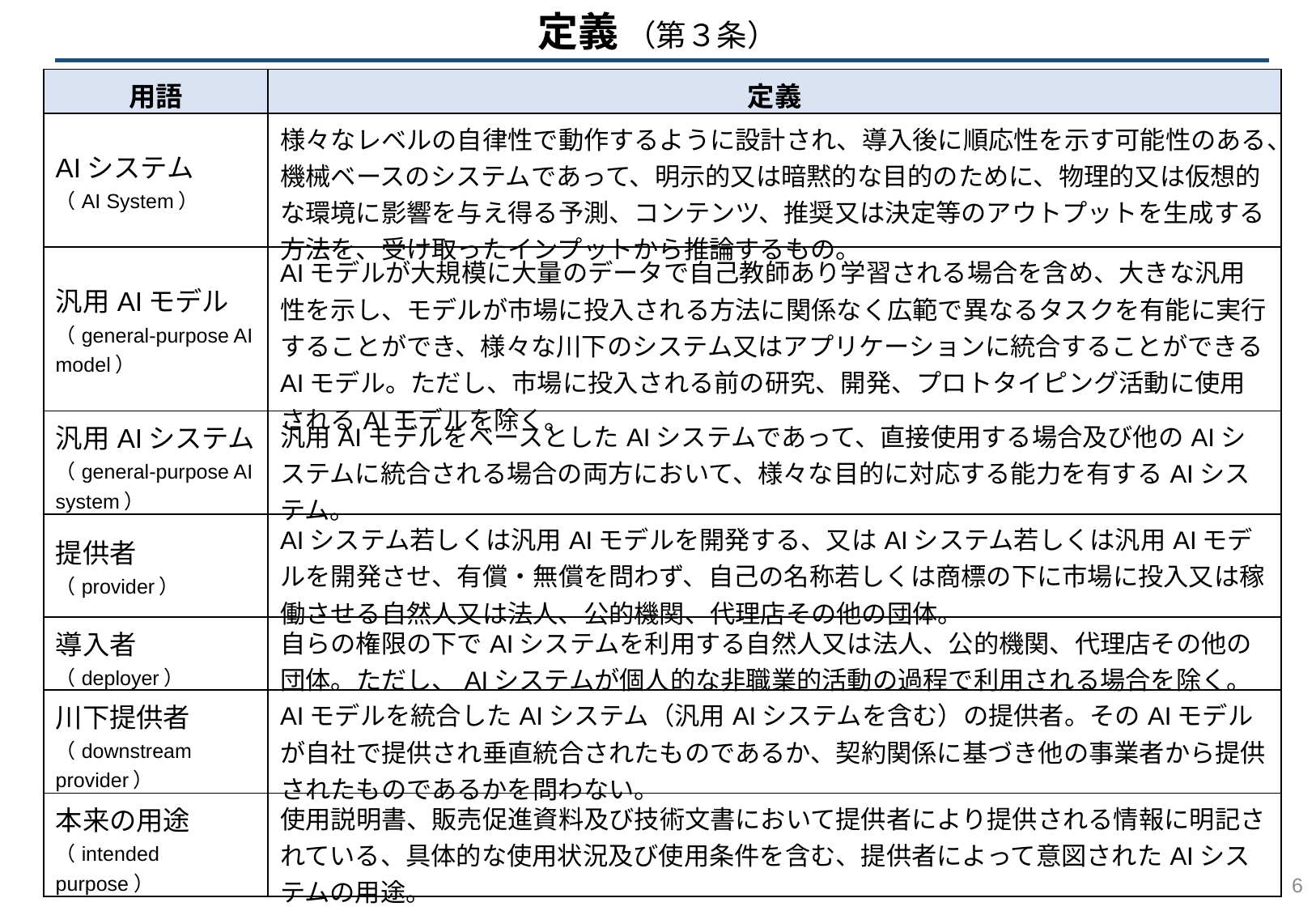

定義 （第３条）
| 用語 | 定義 |
| --- | --- |
| AIシステム （AI System） | 様々なレベルの自律性で動作するように設計され、導入後に順応性を示す可能性のある、機械ベースのシステムであって、明示的又は暗黙的な目的のために、物理的又は仮想的な環境に影響を与え得る予測、コンテンツ、推奨又は決定等のアウトプットを生成する方法を、受け取ったインプットから推論するもの。 |
| 汎用AIモデル （general-purpose AI model） | AIモデルが大規模に大量のデータで自己教師あり学習される場合を含め、大きな汎用性を示し、モデルが市場に投入される方法に関係なく広範で異なるタスクを有能に実行することができ、様々な川下のシステム又はアプリケーションに統合することができるAIモデル。ただし、市場に投入される前の研究、開発、プロトタイピング活動に使用されるAIモデルを除く。 |
| 汎用AIシステム （general-purpose AI system） | 汎用AIモデルをベースとしたAIシステムであって、直接使用する場合及び他のAIシステムに統合される場合の両方において、様々な目的に対応する能力を有するAIシステム。 |
| 提供者 （provider） | AIシステム若しくは汎用AIモデルを開発する、又はAIシステム若しくは汎用AIモデルを開発させ、有償・無償を問わず、自己の名称若しくは商標の下に市場に投入又は稼働させる自然人又は法人、公的機関、代理店その他の団体。 |
| 導入者 （deployer） | 自らの権限の下でAIシステムを利用する自然人又は法人、公的機関、代理店その他の団体。ただし、AIシステムが個人的な非職業的活動の過程で利用される場合を除く。 |
| 川下提供者 （downstream provider） | AIモデルを統合したAIシステム（汎用AIシステムを含む）の提供者。そのAIモデルが自社で提供され垂直統合されたものであるか、契約関係に基づき他の事業者から提供されたものであるかを問わない。 |
| 本来の用途 （intended purpose） | 使用説明書、販売促進資料及び技術文書において提供者により提供される情報に明記されている、具体的な使用状況及び使用条件を含む、提供者によって意図されたAIシステムの用途。 |
6